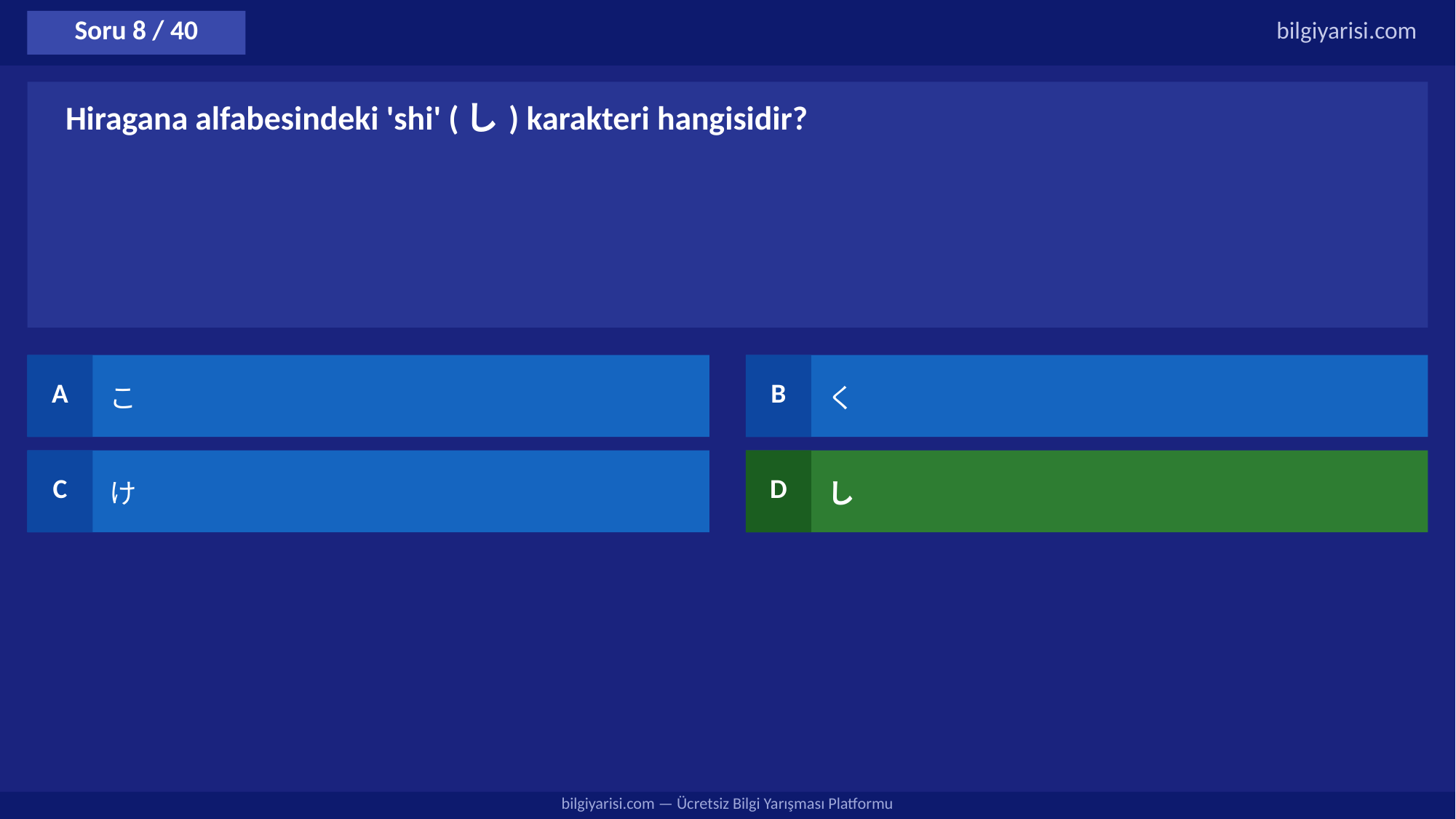

Soru 8 / 40
bilgiyarisi.com

Hiragana alfabesindeki 'shi' (し) karakteri hangisidir?

A
こ

B
く

C
け

D
し
bilgiyarisi.com — Ücretsiz Bilgi Yarışması Platformu